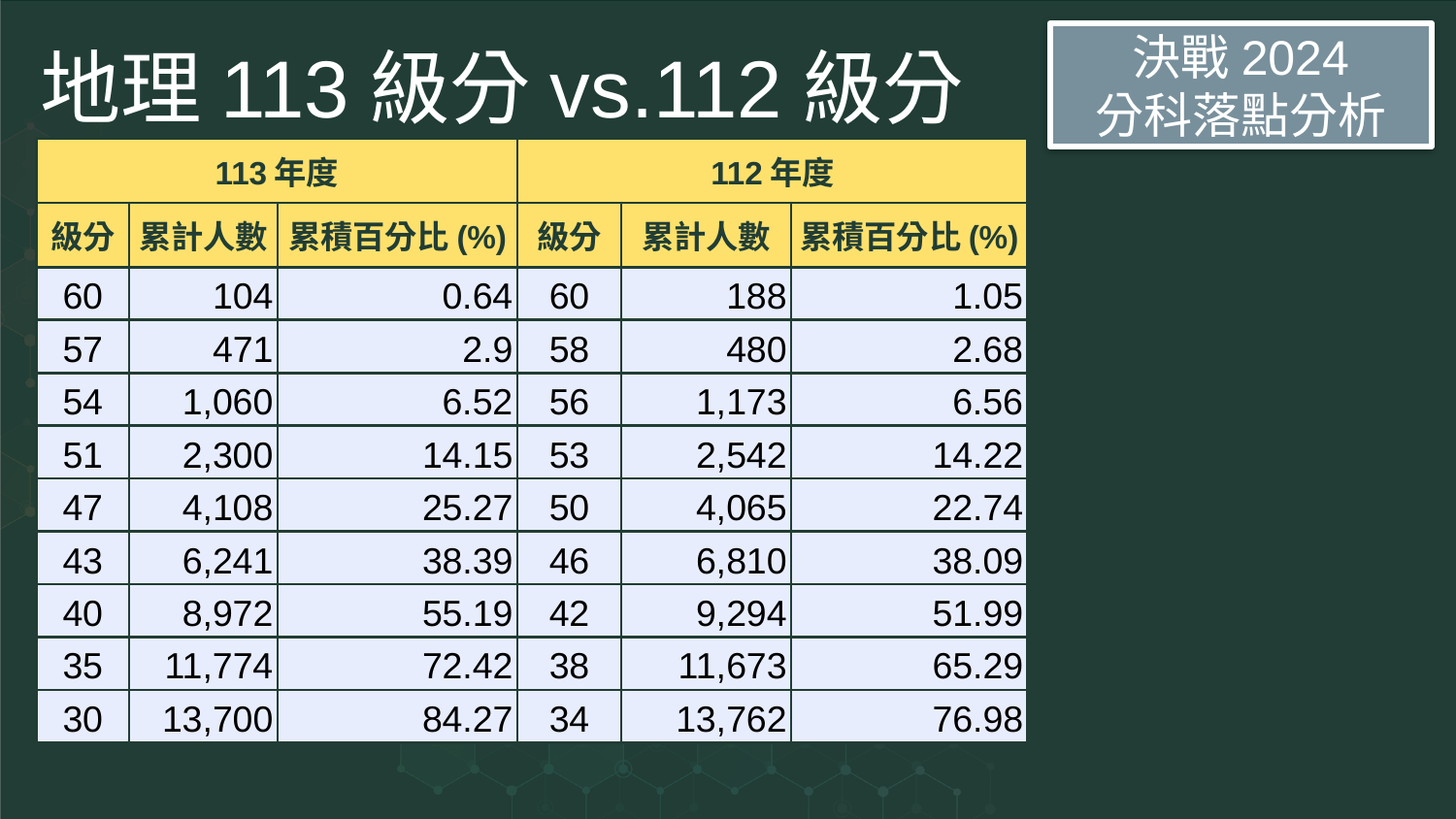

# 地理113級分vs.112級分
決戰2024
分科落點分析
| 113年度 |  |  | 112年度 |  |  |
| --- | --- | --- | --- | --- | --- |
| 級分 | 累計人數 | 累積百分比(%) | 級分 | 累計人數 | 累積百分比(%) |
| 60 | 104 | 0.64 | 60 | 188 | 1.05 |
| 57 | 471 | 2.9 | 58 | 480 | 2.68 |
| 54 | 1,060 | 6.52 | 56 | 1,173 | 6.56 |
| 51 | 2,300 | 14.15 | 53 | 2,542 | 14.22 |
| 47 | 4,108 | 25.27 | 50 | 4,065 | 22.74 |
| 43 | 6,241 | 38.39 | 46 | 6,810 | 38.09 |
| 40 | 8,972 | 55.19 | 42 | 9,294 | 51.99 |
| 35 | 11,774 | 72.42 | 38 | 11,673 | 65.29 |
| 30 | 13,700 | 84.27 | 34 | 13,762 | 76.98 |